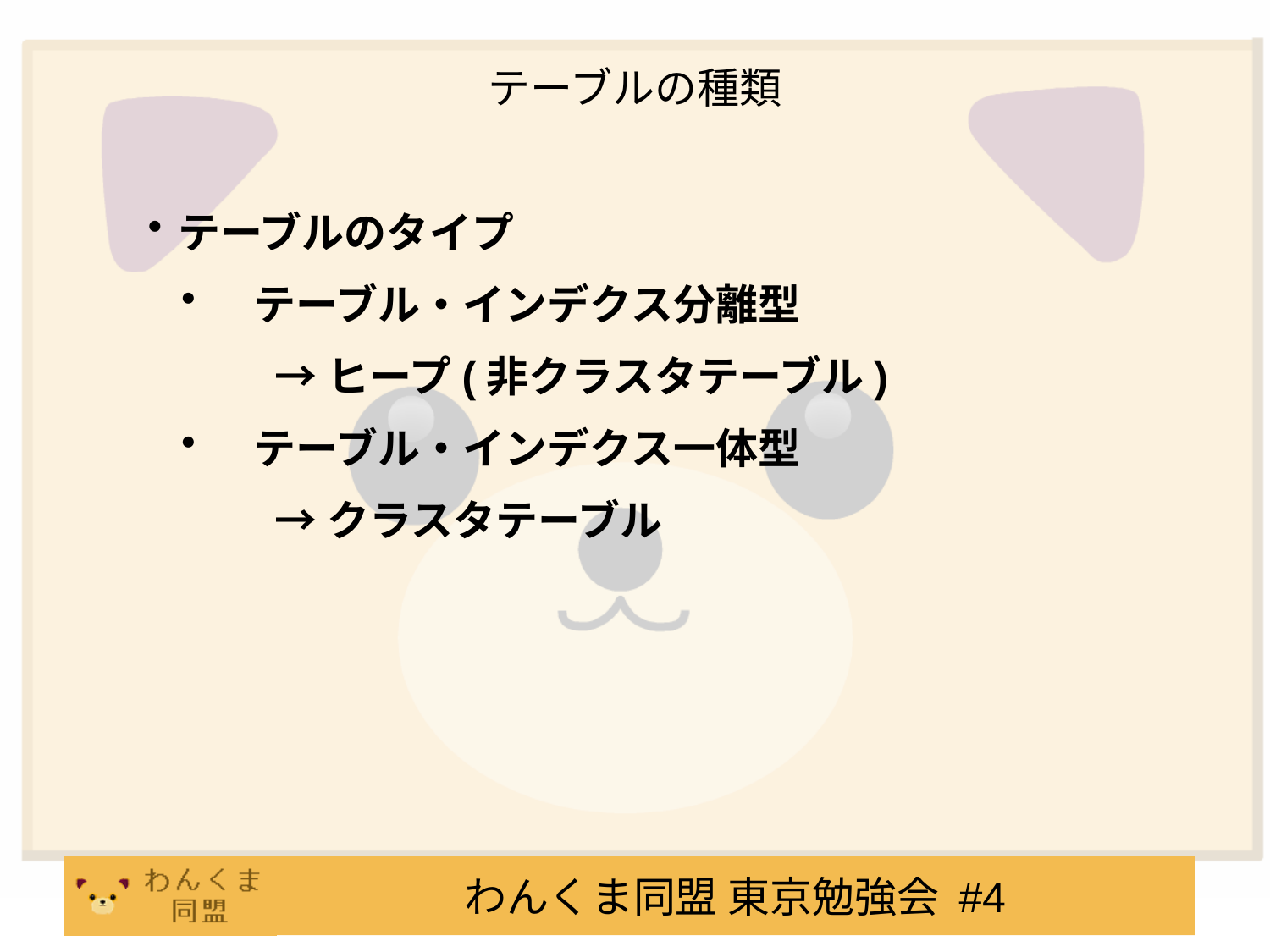

テーブルの種類
テーブルのタイプ
　テーブル・インデクス分離型
→ヒープ(非クラスタテーブル)
　テーブル・インデクス一体型
→クラスタテーブル